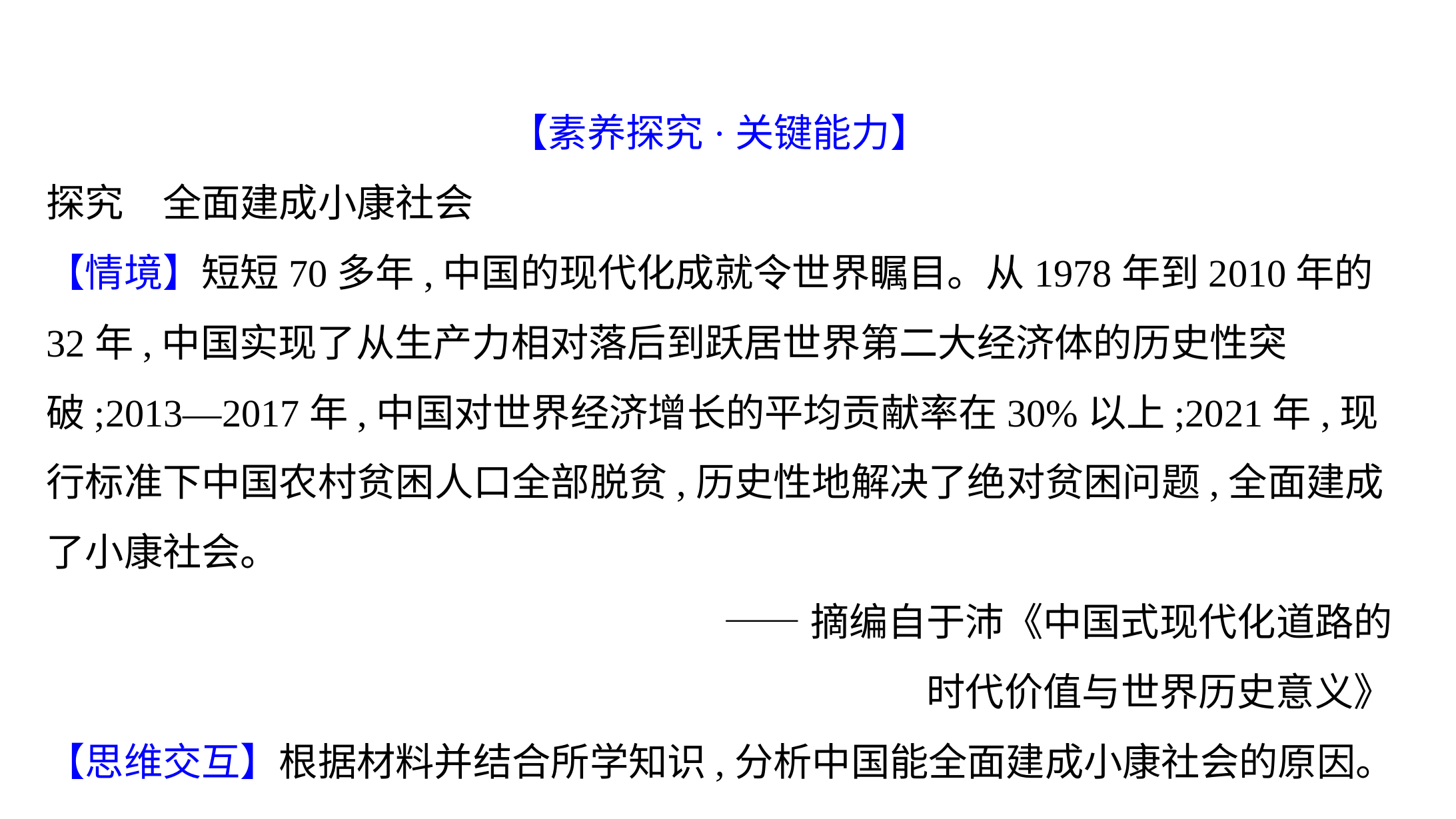

【素养探究·关键能力】
探究　全面建成小康社会
【情境】短短70多年,中国的现代化成就令世界瞩目。从1978年到2010年的32年,中国实现了从生产力相对落后到跃居世界第二大经济体的历史性突破;2013—2017年,中国对世界经济增长的平均贡献率在30%以上;2021年,现行标准下中国农村贫困人口全部脱贫,历史性地解决了绝对贫困问题,全面建成了小康社会。
——摘编自于沛《中国式现代化道路的
时代价值与世界历史意义》
【思维交互】根据材料并结合所学知识,分析中国能全面建成小康社会的原因。